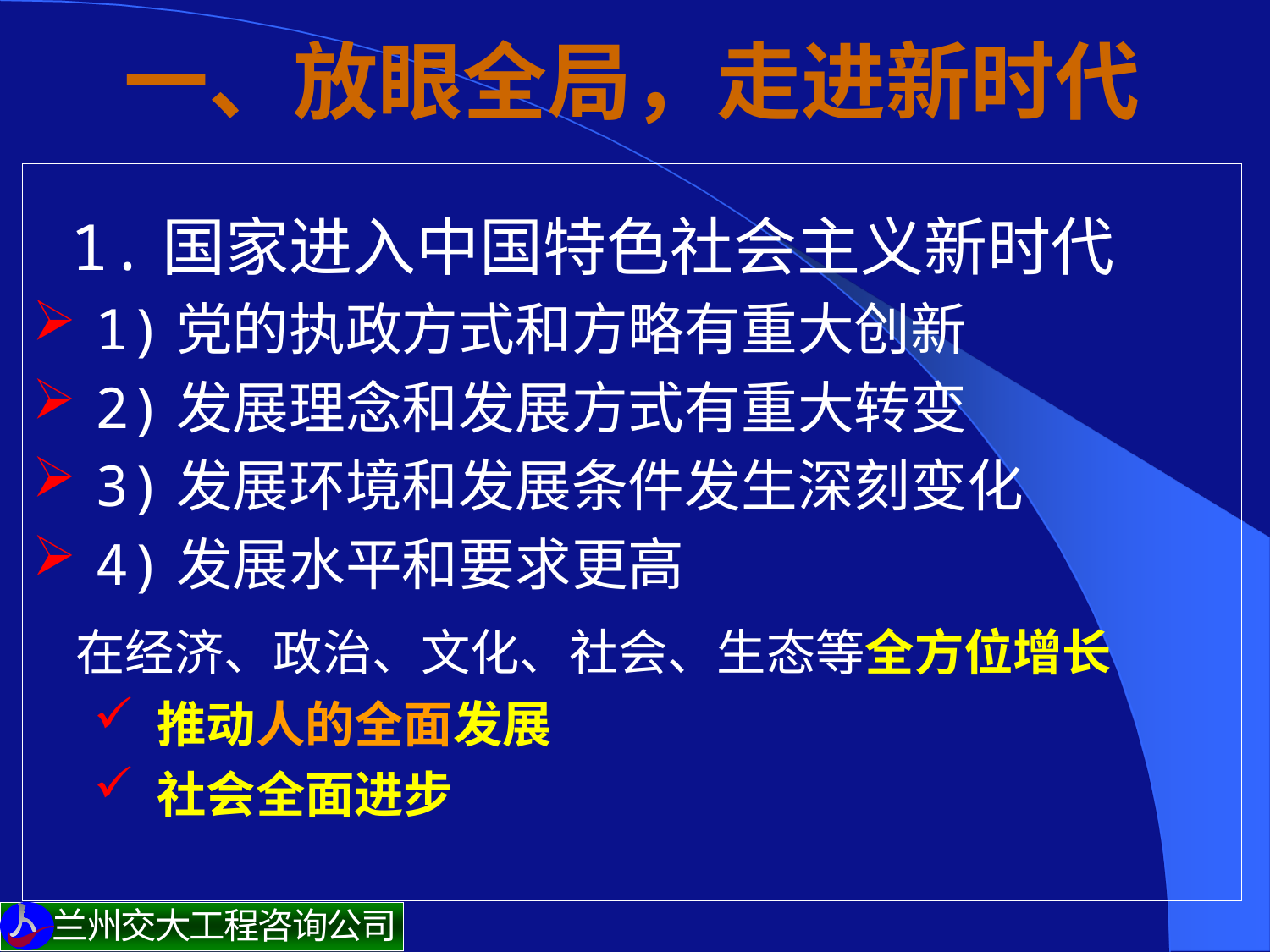

# 一、放眼全局，走进新时代
 1.国家进入中国特色社会主义新时代
1)党的执政方式和方略有重大创新
2)发展理念和发展方式有重大转变
3)发展环境和发展条件发生深刻变化
4)发展水平和要求更高
  在经济、政治、文化、社会、生态等全方位增长
推动人的全面发展
社会全面进步